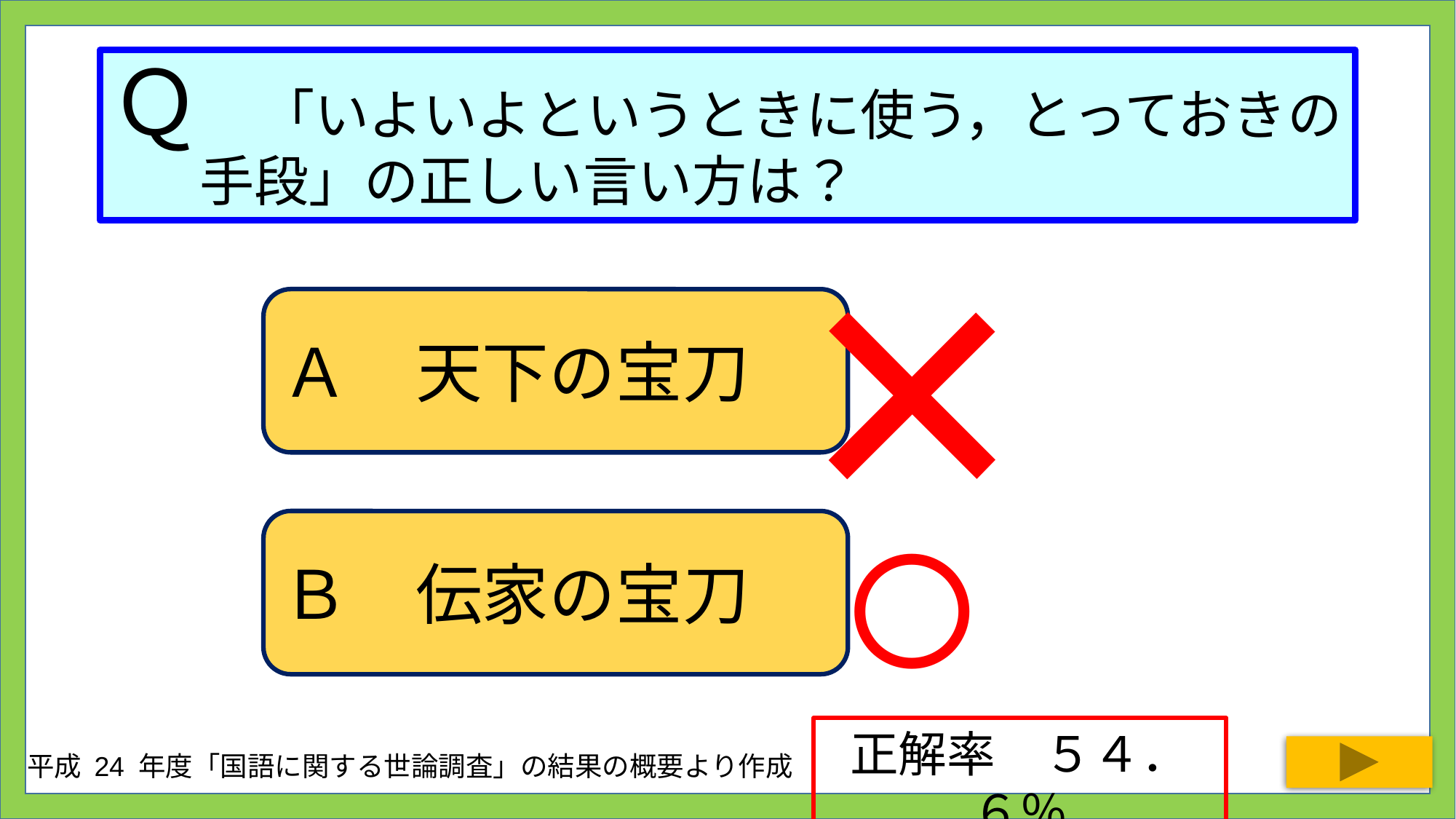

# Ｑ　「いよいよというときに使う，とっておきの手段」の正しい言い方は？
×
Ａ　天下の宝刀
○
Ｂ　伝家の宝刀
正解率　５４．６％

平成 24 年度「国語に関する世論調査」の結果の概要より作成